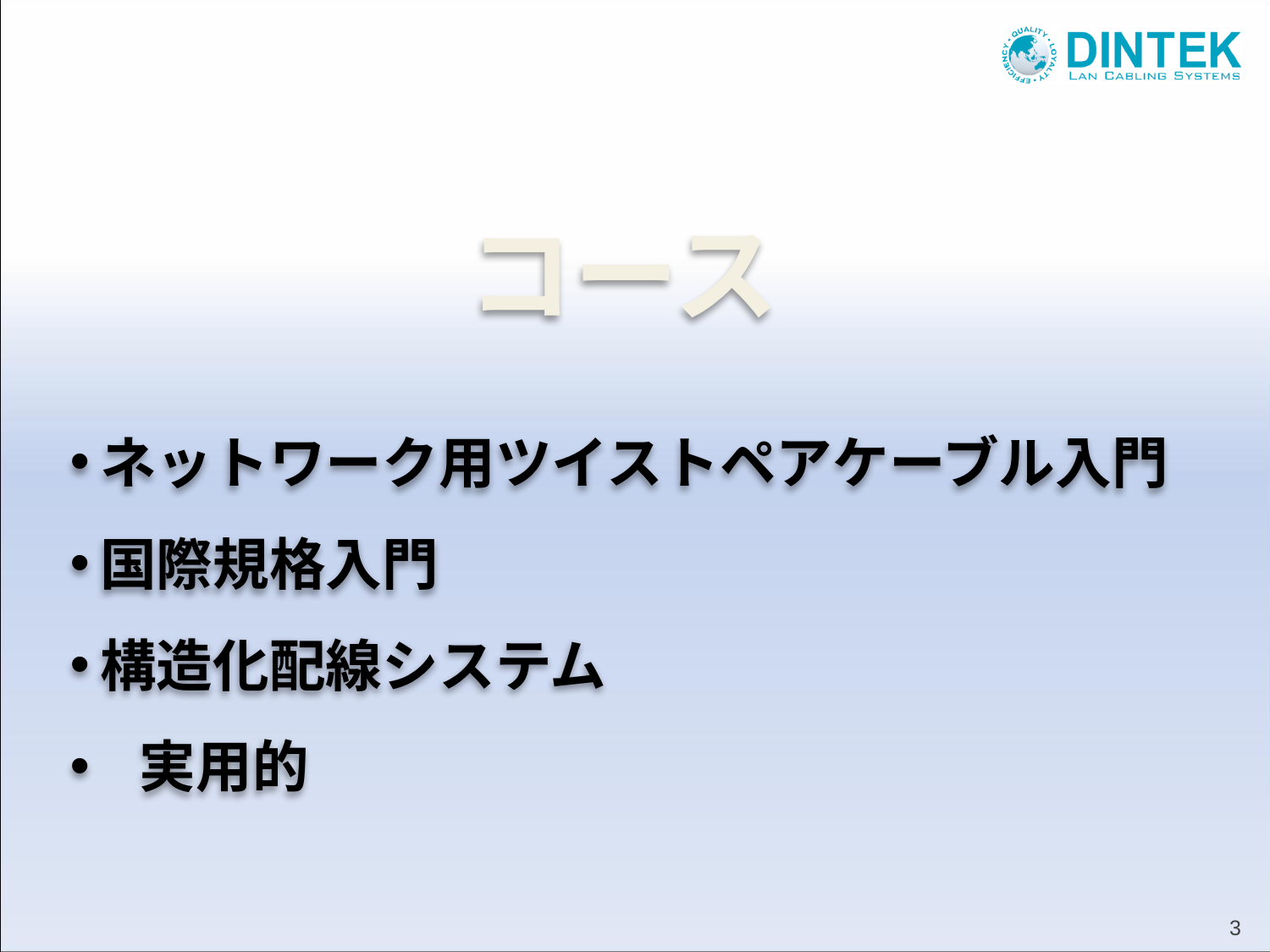

コース
ネットワーク用ツイストペアケーブル入門
国際規格入門
構造化配線システム
  実用的

3